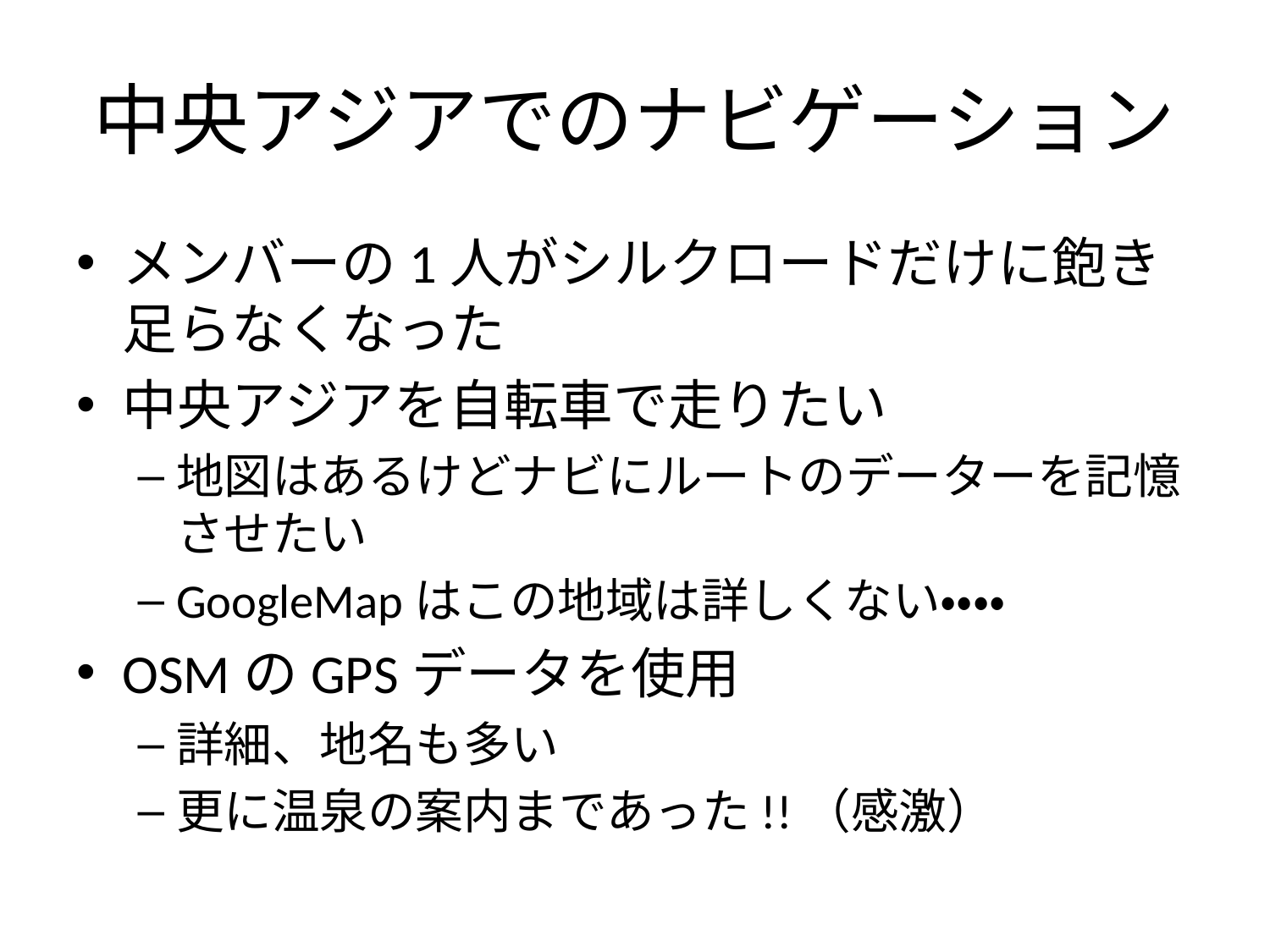

# 中央アジアでのナビゲーション
メンバーの1人がシルクロードだけに飽き足らなくなった
中央アジアを自転車で走りたい
地図はあるけどナビにルートのデーターを記憶させたい
GoogleMapはこの地域は詳しくない・・・・
OSMのGPSデータを使用
詳細、地名も多い
更に温泉の案内まであった!!（感激）